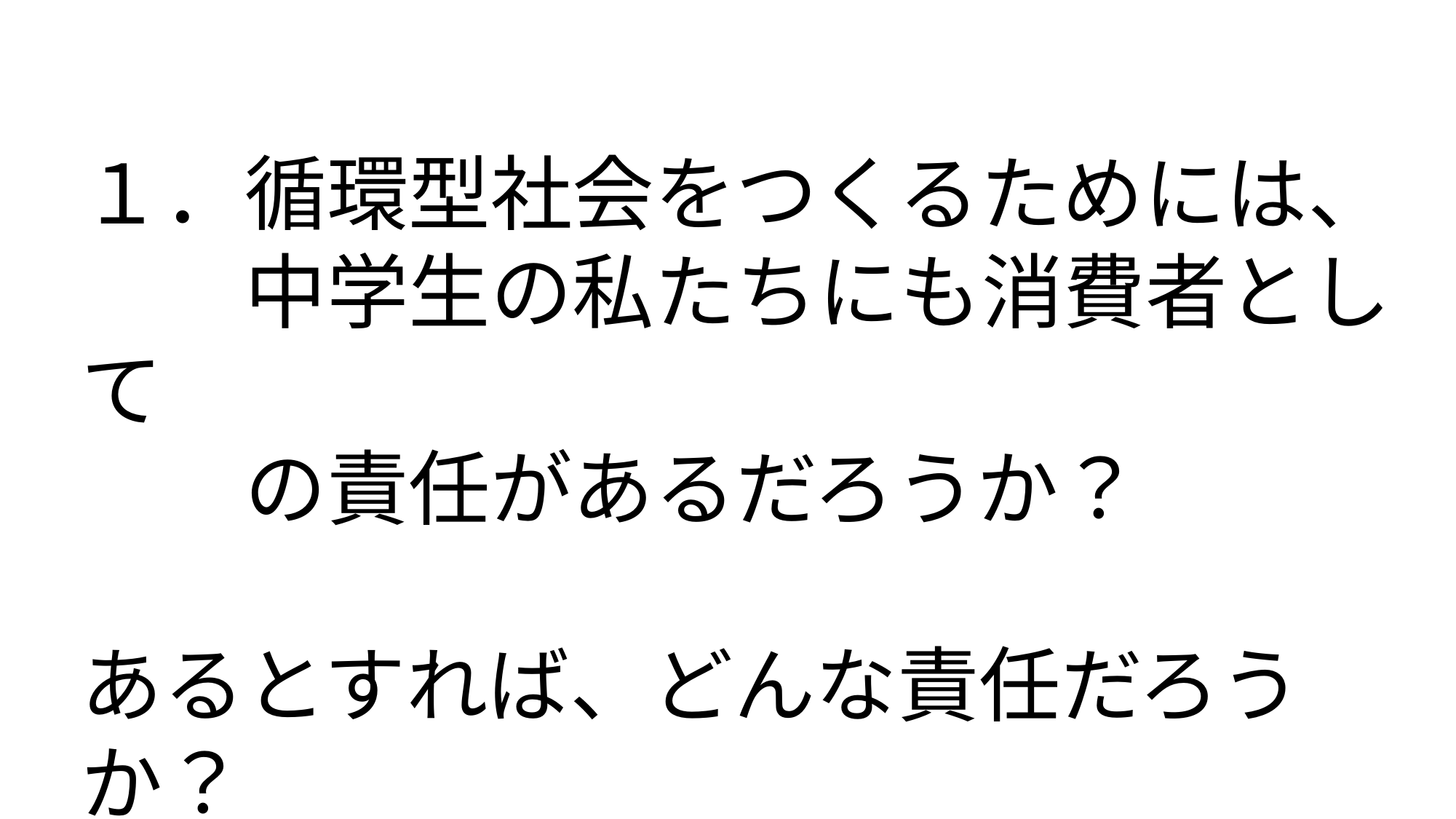

１．循環型社会をつくるためには、
　　中学生の私たちにも消費者として
　　の責任があるだろうか？

あるとすれば、どんな責任だろうか？